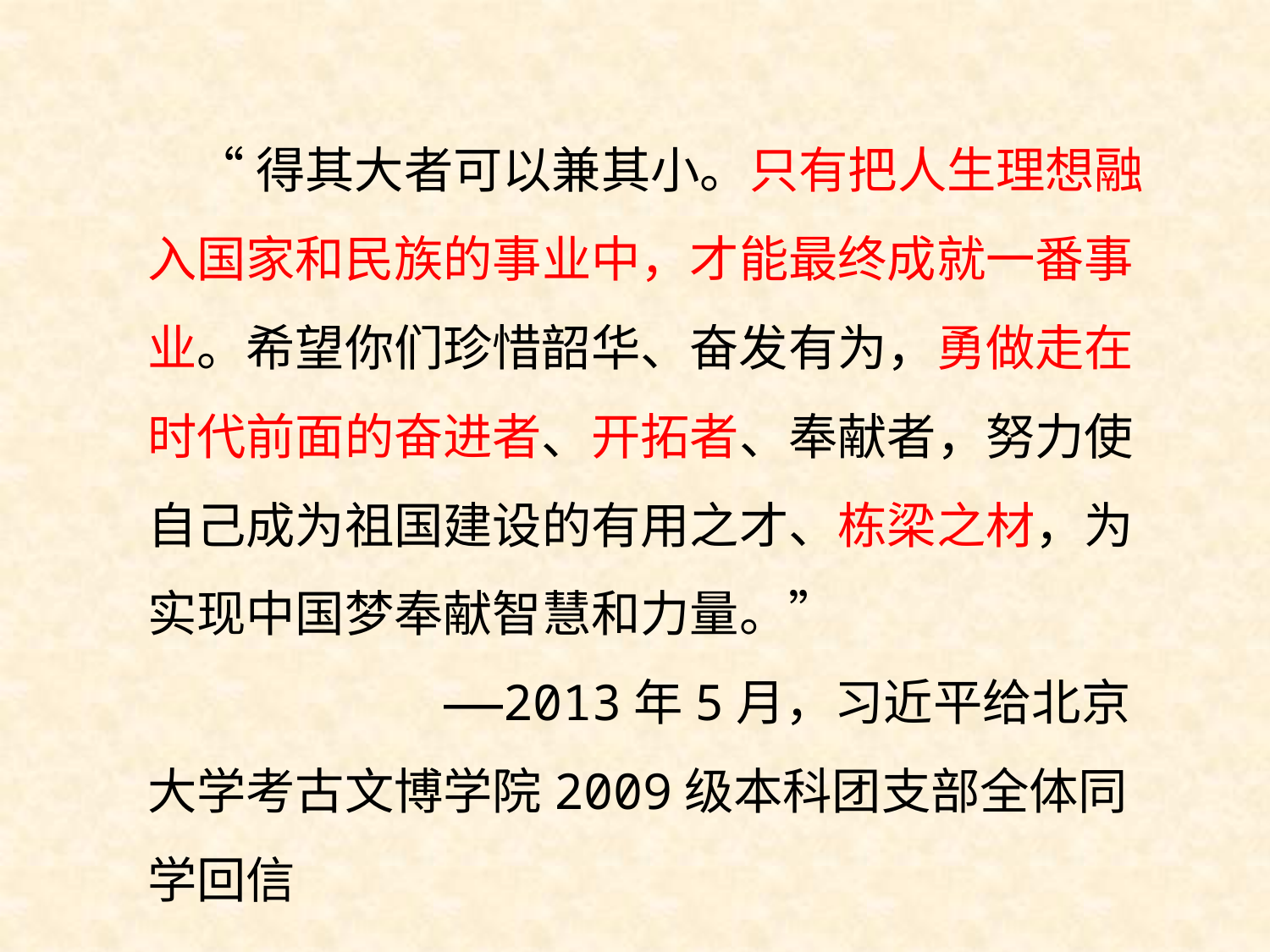

“得其大者可以兼其小。只有把人生理想融入国家和民族的事业中，才能最终成就一番事业。希望你们珍惜韶华、奋发有为，勇做走在时代前面的奋进者、开拓者、奉献者，努力使自己成为祖国建设的有用之才、栋梁之材，为实现中国梦奉献智慧和力量。”
          ——2013年5月，习近平给北京大学考古文博学院2009级本科团支部全体同学回信
88